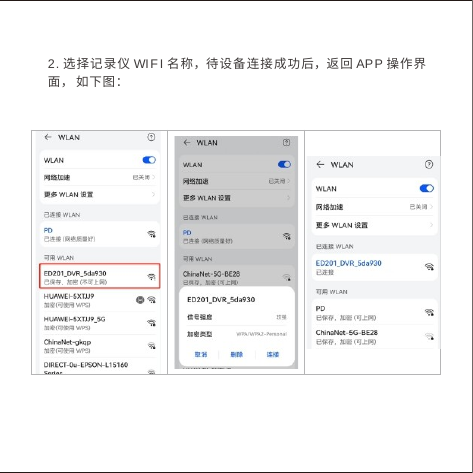

2.选择记录仪WIFI名称，待设备连接成功后，返回APP操作界⾯， 如下图：
|  |  |  |
| --- | --- | --- |